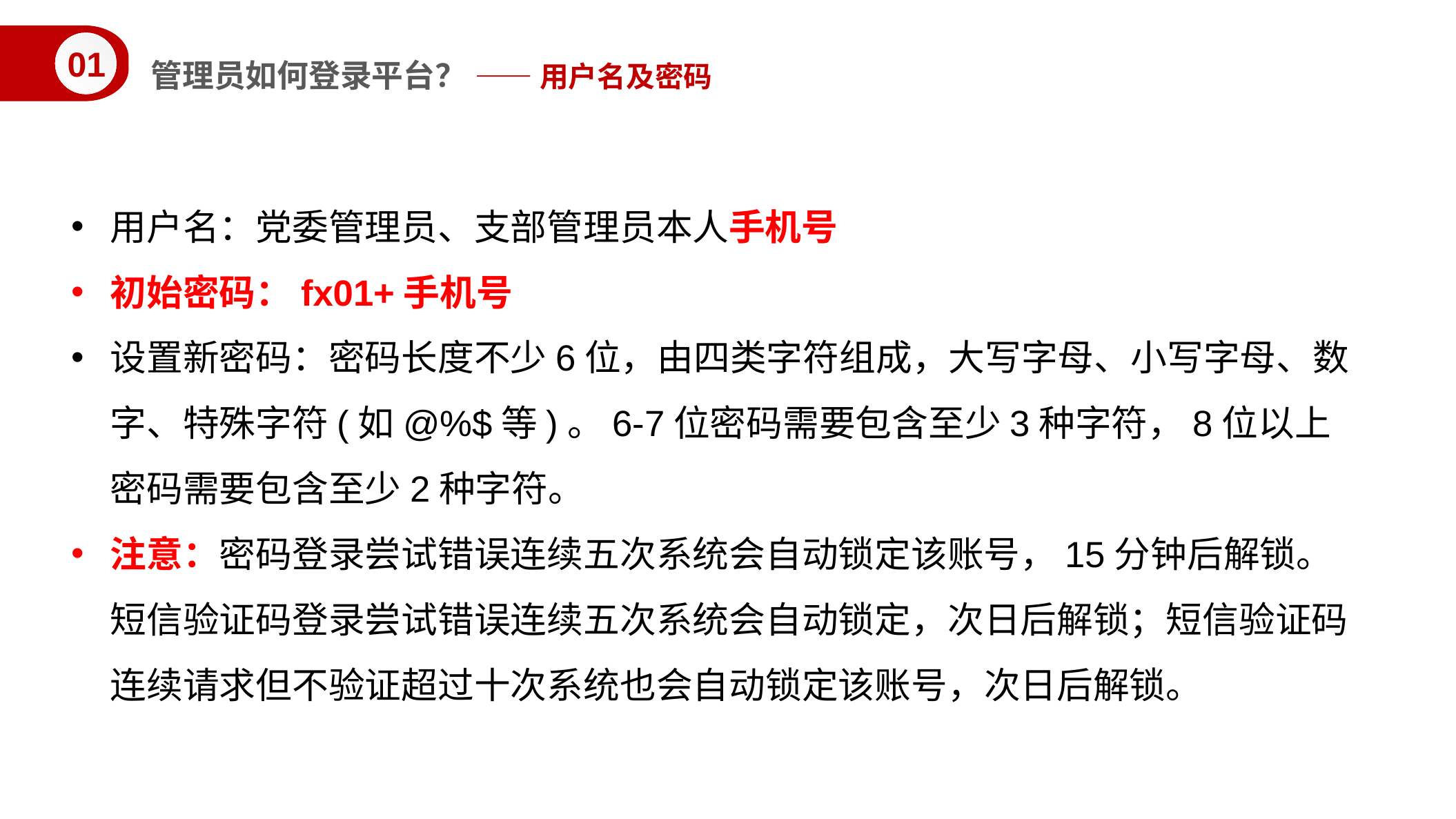

01
管理员如何登录平台？
 ——用户名及密码
用户名：党委管理员、支部管理员本人手机号
初始密码：fx01+手机号
设置新密码：密码长度不少6位，由四类字符组成，大写字母、小写字母、数字、特殊字符(如@%$等)。6-7位密码需要包含至少3种字符，8位以上密码需要包含至少2种字符。
注意：密码登录尝试错误连续五次系统会自动锁定该账号，15分钟后解锁。短信验证码登录尝试错误连续五次系统会自动锁定，次日后解锁；短信验证码连续请求但不验证超过十次系统也会自动锁定该账号，次日后解锁。